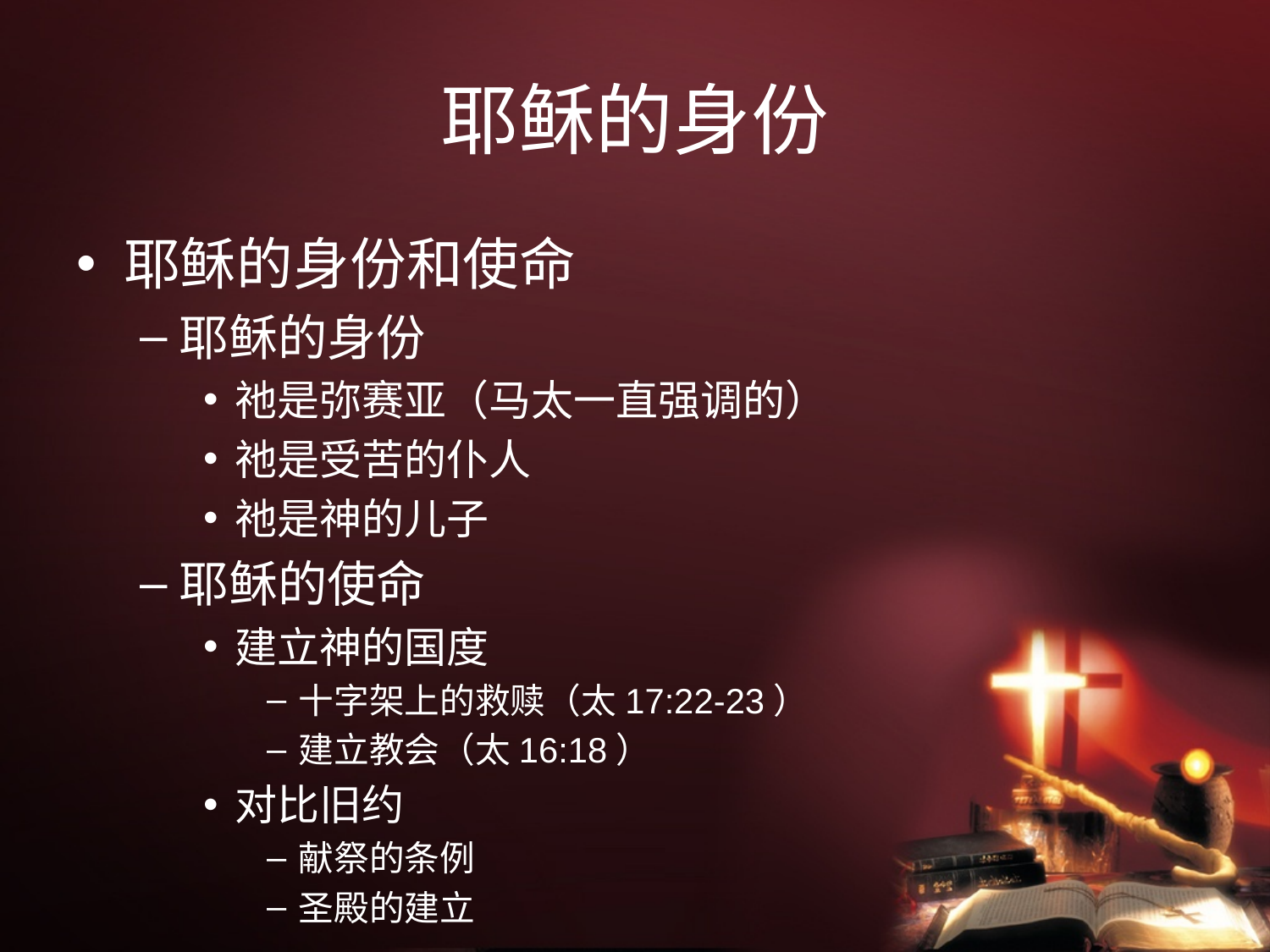

# 耶稣的身份
耶稣的身份和使命
耶稣的身份
祂是弥赛亚（马太一直强调的）
祂是受苦的仆人
祂是神的儿子
耶稣的使命
建立神的国度
十字架上的救赎（太17:22-23）
建立教会（太16:18）
对比旧约
献祭的条例
圣殿的建立